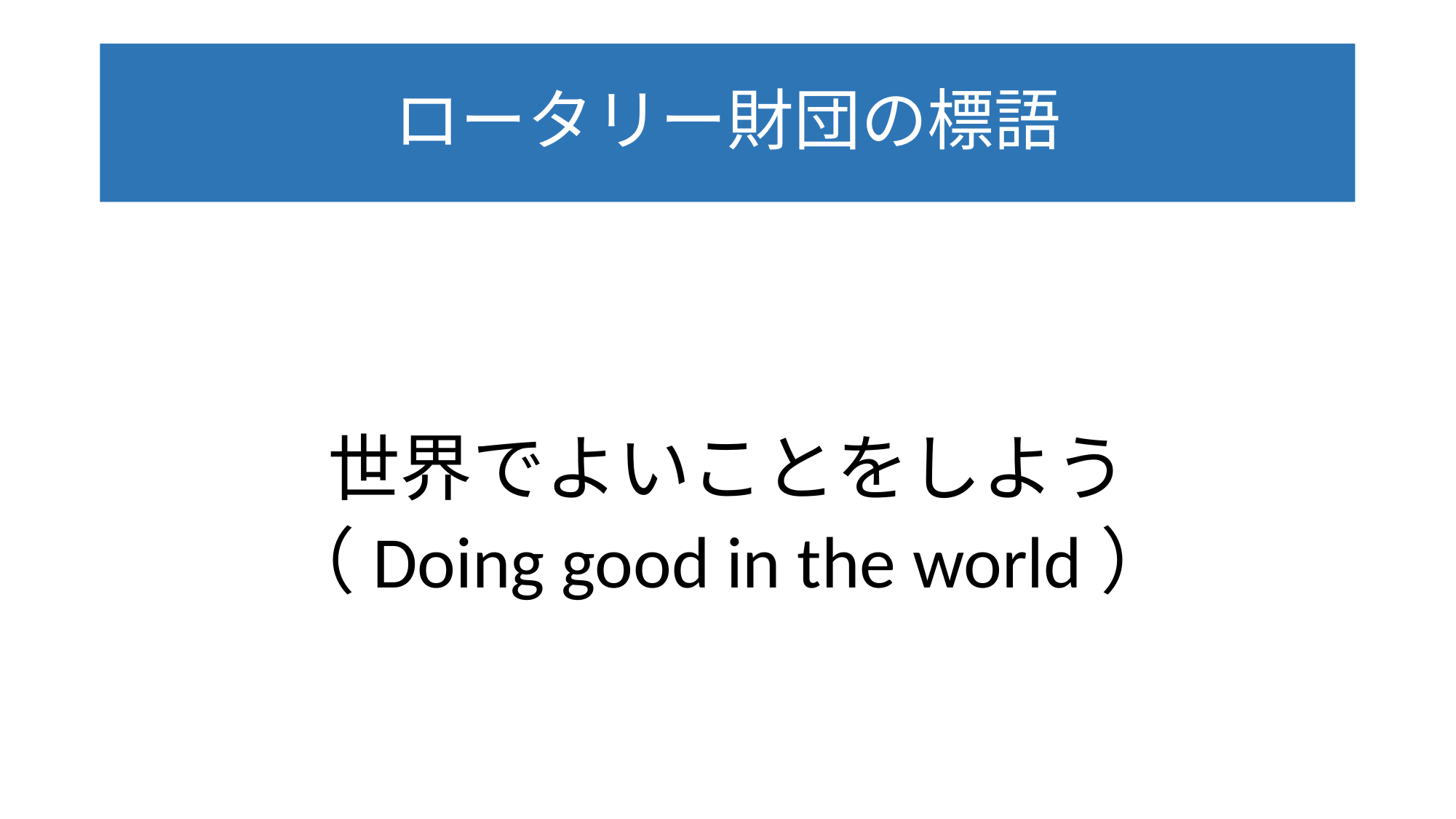

# ロータリー財団の標語

世界でよいことをしよう
（Doing good in the world）